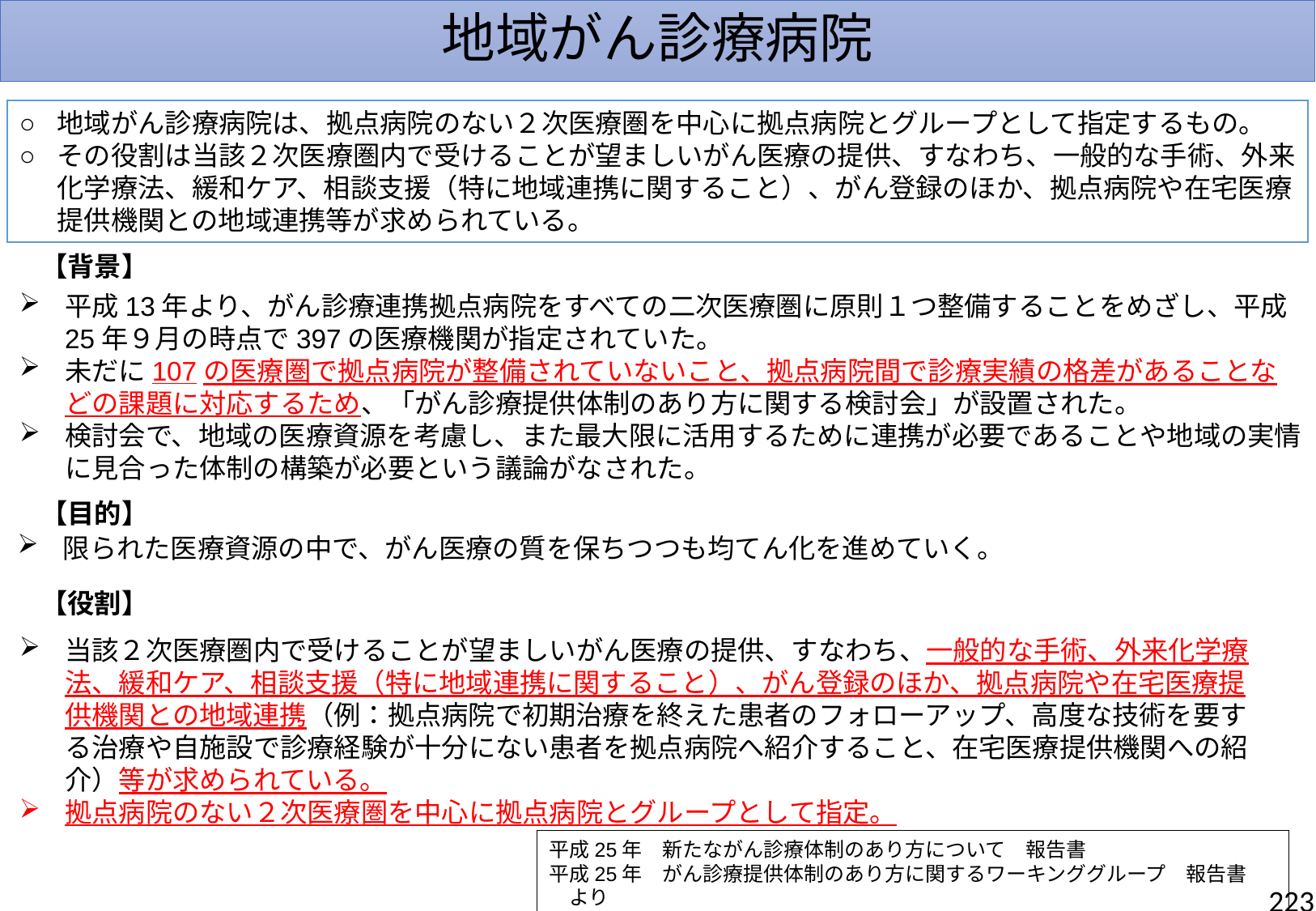

# 地域がん診療病院
地域がん診療病院は、拠点病院のない２次医療圏を中心に拠点病院とグループとして指定するもの。
その役割は当該２次医療圏内で受けることが望ましいがん医療の提供、すなわち、一般的な手術、外来化学療法、緩和ケア、相談支援（特に地域連携に関すること）、がん登録のほか、拠点病院や在宅医療提供機関との地域連携等が求められている。
【背景】
平成13年より、がん診療連携拠点病院をすべての二次医療圏に原則１つ整備することをめざし、平成25年９月の時点で397の医療機関が指定されていた。
未だに107の医療圏で拠点病院が整備されていないこと、拠点病院間で診療実績の格差があることなどの課題に対応するため、「がん診療提供体制のあり方に関する検討会」が設置された。
検討会で、地域の医療資源を考慮し、また最大限に活用するために連携が必要であることや地域の実情に見合った体制の構築が必要という議論がなされた。
【目的】
限られた医療資源の中で、がん医療の質を保ちつつも均てん化を進めていく。
【役割】
当該２次医療圏内で受けることが望ましいがん医療の提供、すなわち、一般的な手術、外来化学療法、緩和ケア、相談支援（特に地域連携に関すること）、がん登録のほか、拠点病院や在宅医療提供機関との地域連携（例：拠点病院で初期治療を終えた患者のフォローアップ、高度な技術を要する治療や自施設で診療経験が十分にない患者を拠点病院へ紹介すること、在宅医療提供機関への紹介）等が求められている。
拠点病院のない２次医療圏を中心に拠点病院とグループとして指定。
平成25年　新たながん診療体制のあり方について　報告書
平成25年　がん診療提供体制のあり方に関するワーキンググループ　報告書　　より
223